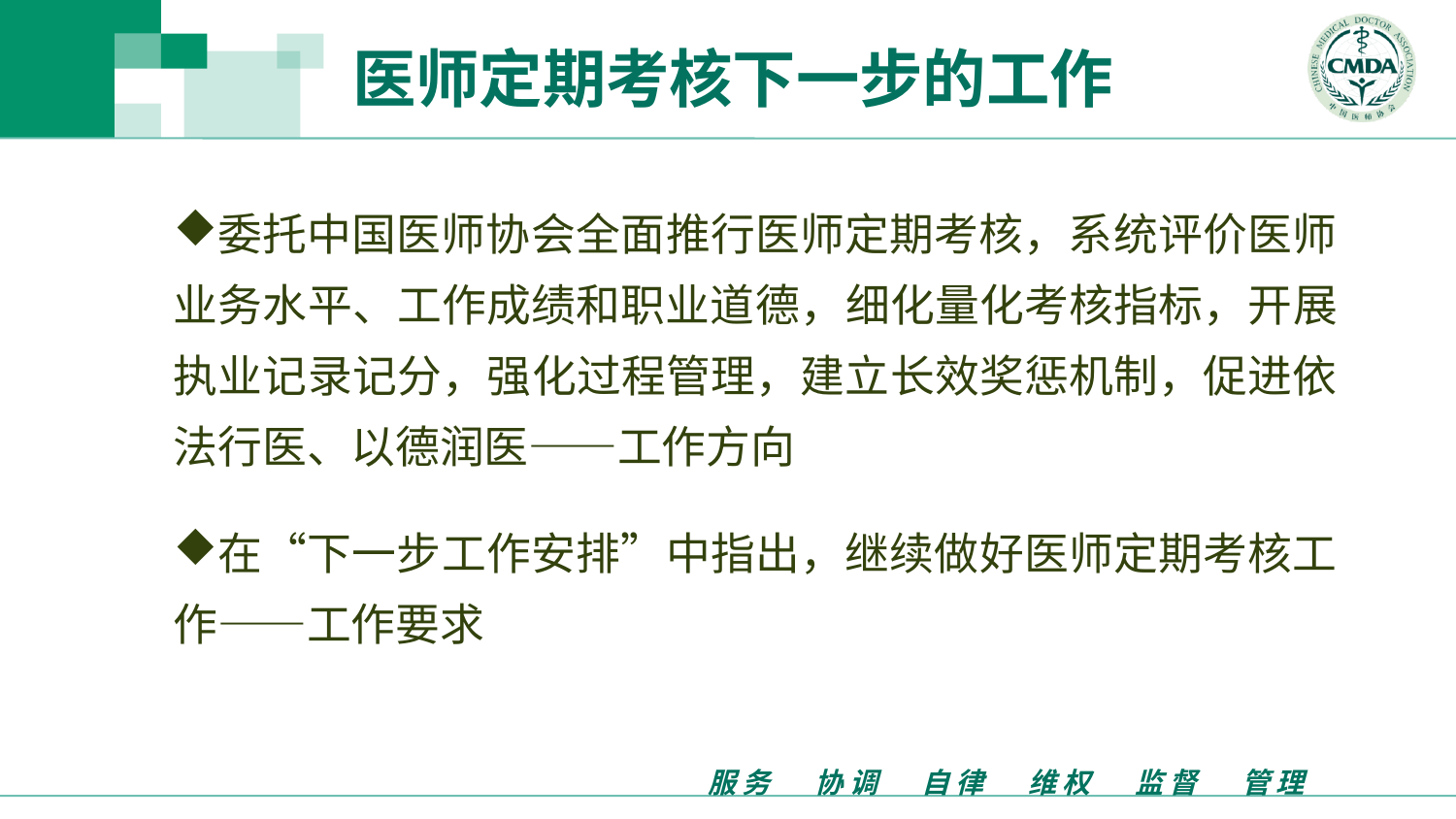

医师定期考核下一步的工作
委托中国医师协会全面推行医师定期考核，系统评价医师业务水平、工作成绩和职业道德，细化量化考核指标，开展执业记录记分，强化过程管理，建立长效奖惩机制，促进依法行医、以德润医——工作方向
在“下一步工作安排”中指出，继续做好医师定期考核工作——工作要求